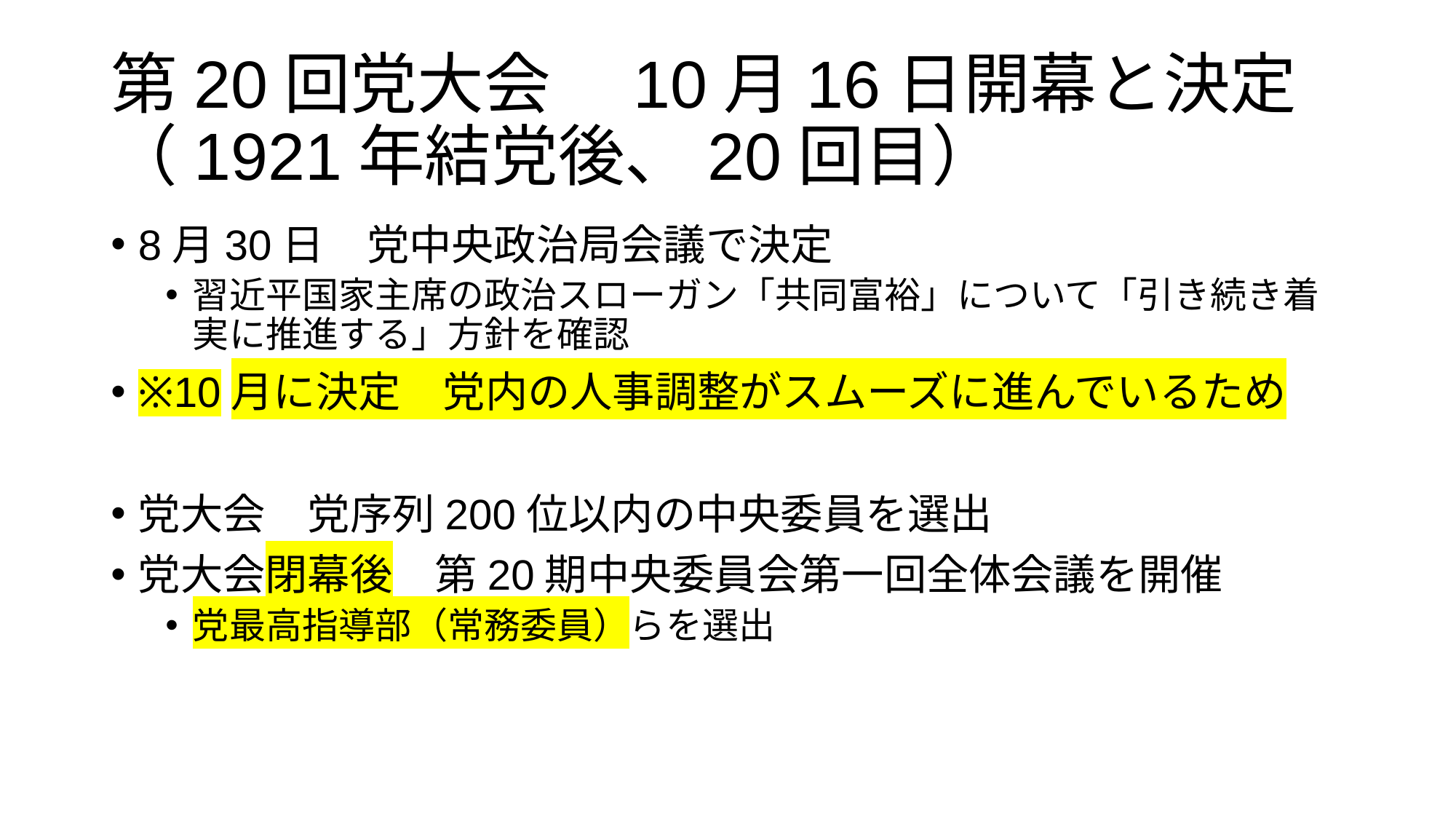

# 第20回党大会　10月16日開幕と決定 （1921年結党後、20回目）
8月30日　党中央政治局会議で決定
習近平国家主席の政治スローガン「共同富裕」について「引き続き着実に推進する」方針を確認
※10月に決定　党内の人事調整がスムーズに進んでいるため

党大会　党序列200位以内の中央委員を選出
党大会閉幕後　第20期中央委員会第一回全体会議を開催
党最高指導部（常務委員）らを選出